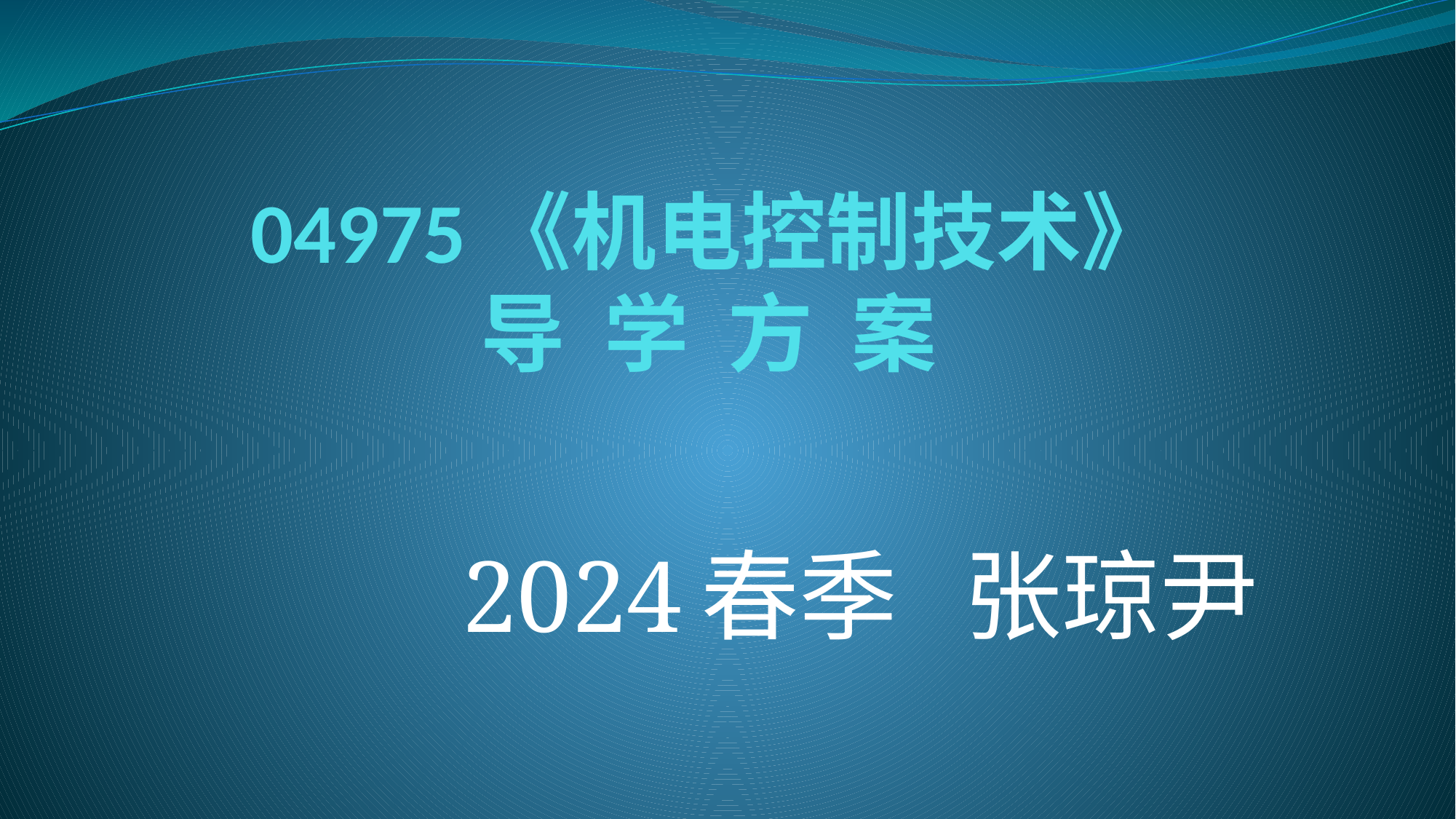

# 04975《机电控制技术》 导  学  方  案

2024春季   张琼尹